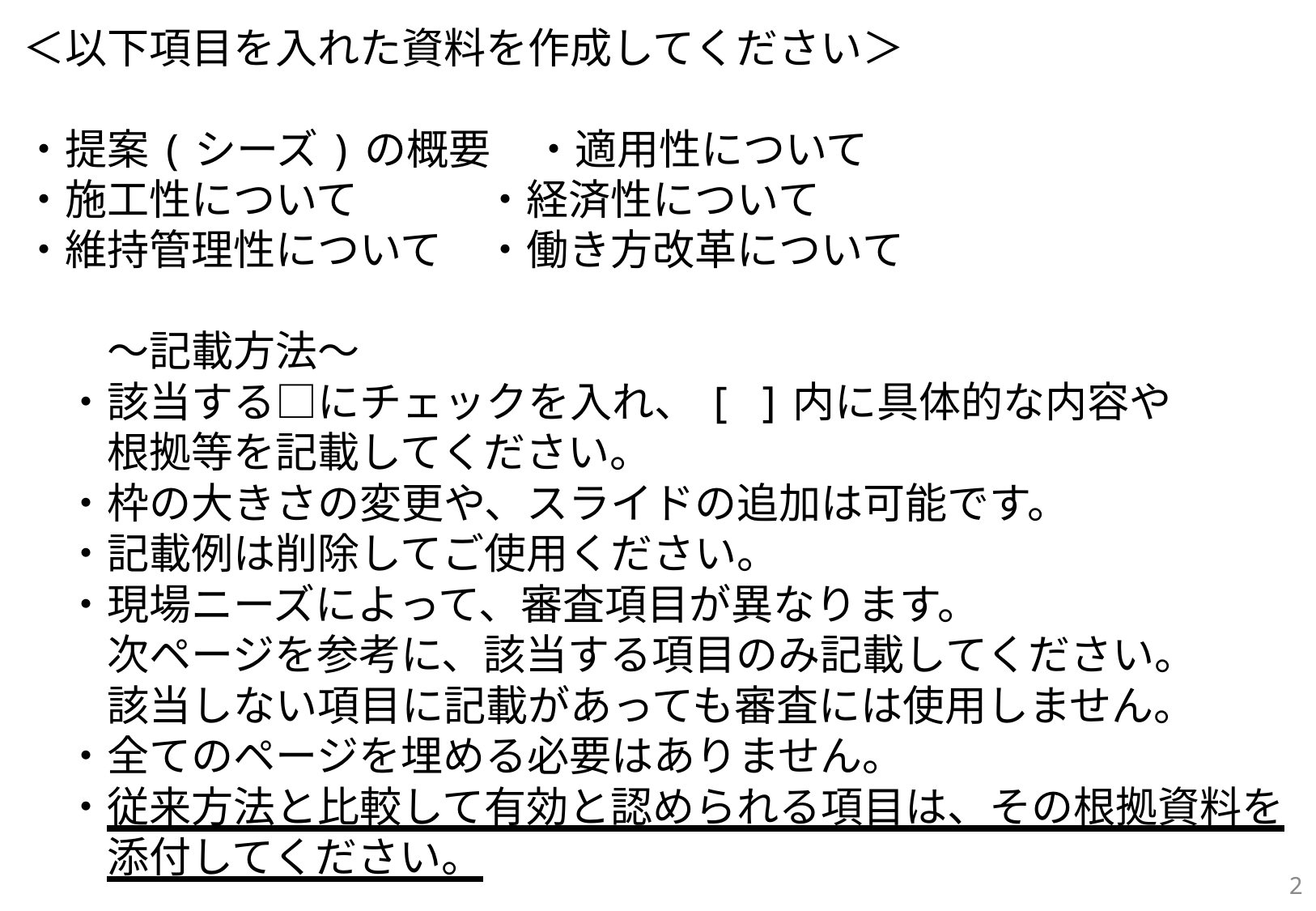

＜以下項目を入れた資料を作成してください＞

・提案(シーズ)の概要　・適用性について
・施工性について　　　・経済性について
・維持管理性について　・働き方改革について

　　～記載方法～
　・該当する□にチェックを入れ、[ ]内に具体的な内容や
　　根拠等を記載してください。
　・枠の大きさの変更や、スライドの追加は可能です。
　・記載例は削除してご使用ください。
　・現場ニーズによって、審査項目が異なります。
　　次ページを参考に、該当する項目のみ記載してください。
　　該当しない項目に記載があっても審査には使用しません。
　・全てのページを埋める必要はありません。
　・従来方法と比較して有効と認められる項目は、その根拠資料を
　　添付してください。
2